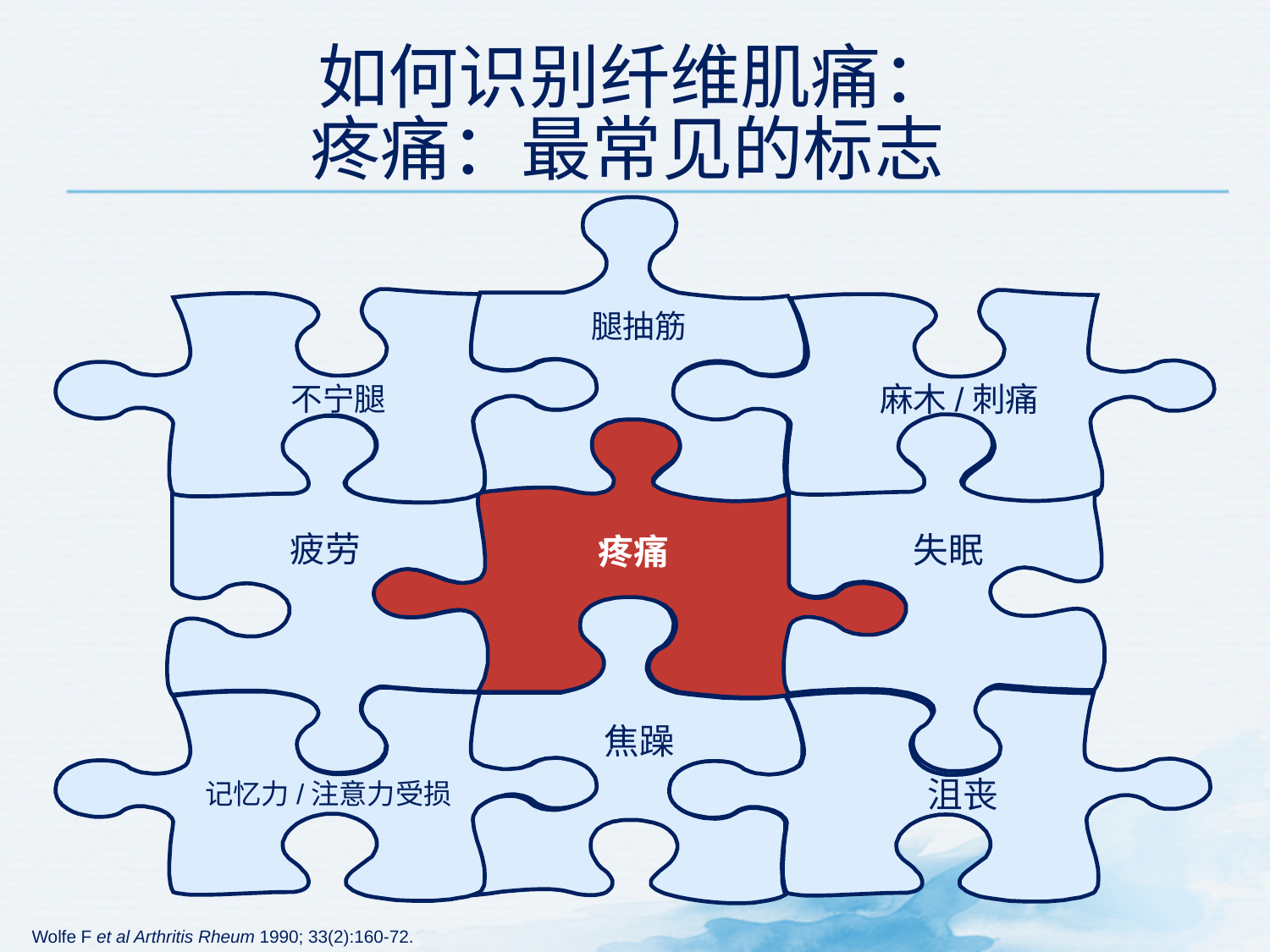

# 如何识别纤维肌痛： 疼痛：最常见的标志

腿抽筋
麻木/刺痛
不宁腿

疲劳
失眠
疼痛

焦躁
沮丧
记忆力/注意力受损
Wolfe F et al Arthritis Rheum 1990; 33(2):160-72.